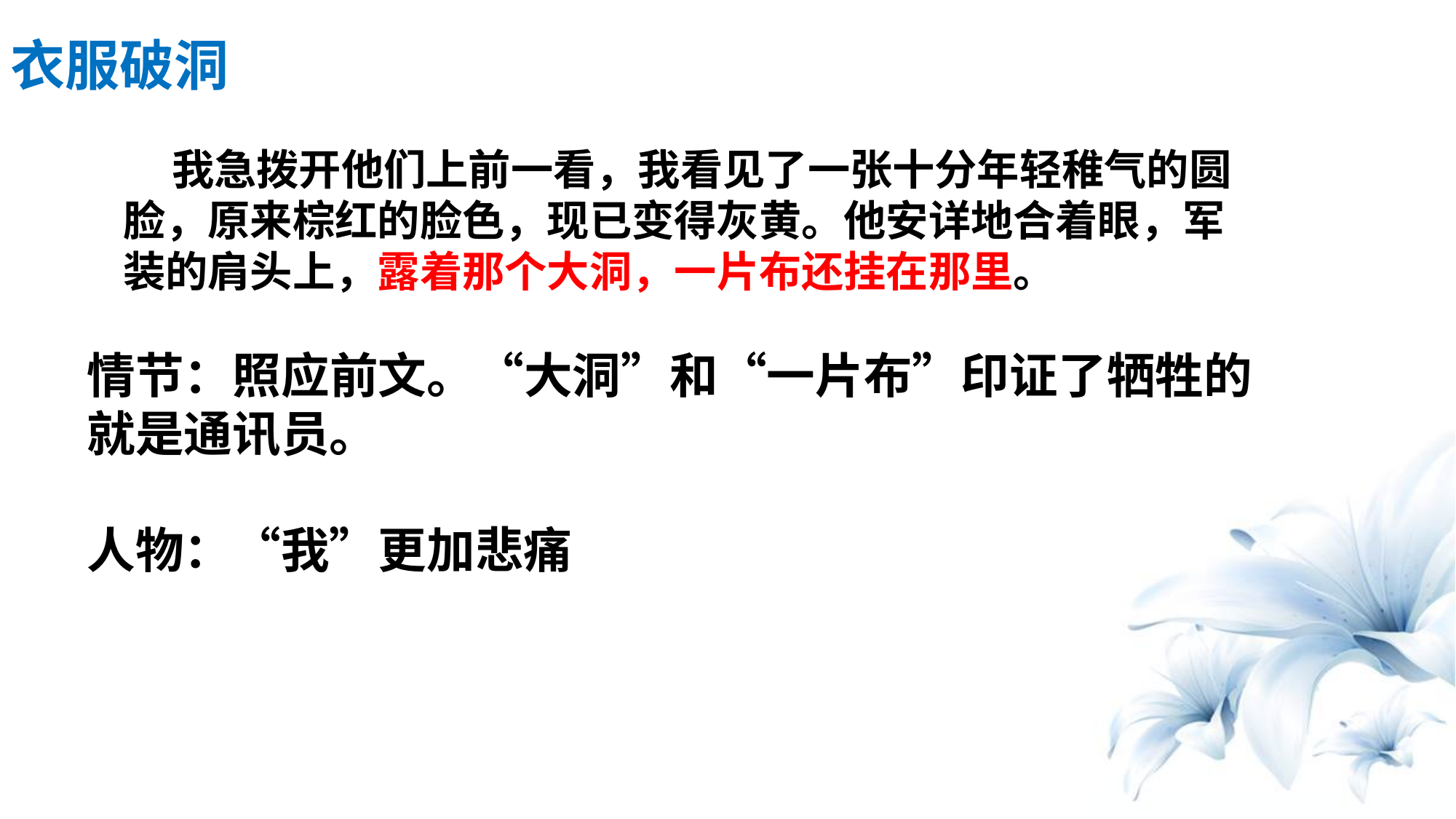

衣服破洞
    我急拨开他们上前一看，我看见了一张十分年轻稚气的圆脸，原来棕红的脸色，现已变得灰黄。他安详地合着眼，军装的肩头上，露着那个大洞，一片布还挂在那里。
情节：照应前文。“大洞”和“一片布”印证了牺牲的就是通讯员。

人物：“我”更加悲痛